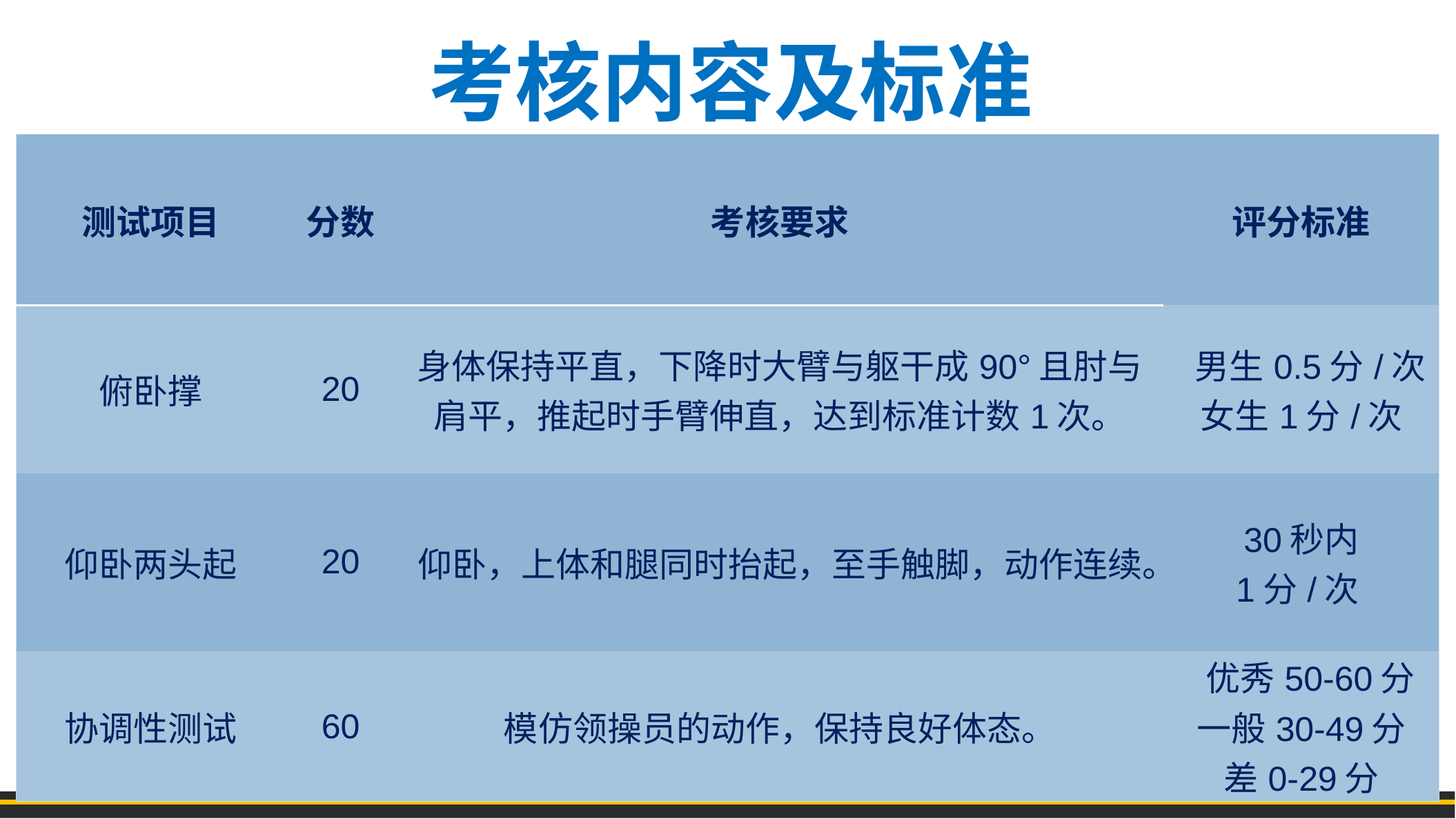

考核内容及标准
| 测试项目 | 分数 | 考核要求 | 评分标准 |
| --- | --- | --- | --- |
| 俯卧撑 | 20 | 身体保持平直，下降时大臂与躯干成90°且肘与肩平，推起时手臂伸直，达到标准计数1次。 | 男生0.5分/次 女生1分/次 |
| 仰卧两头起 | 20 | 仰卧，上体和腿同时抬起，至手触脚，动作连续。 | 30秒内 1分/次 |
| 协调性测试 | 60 | 模仿领操员的动作，保持良好体态。 | 优秀50-60分 一般30-49分 差0-29分 |